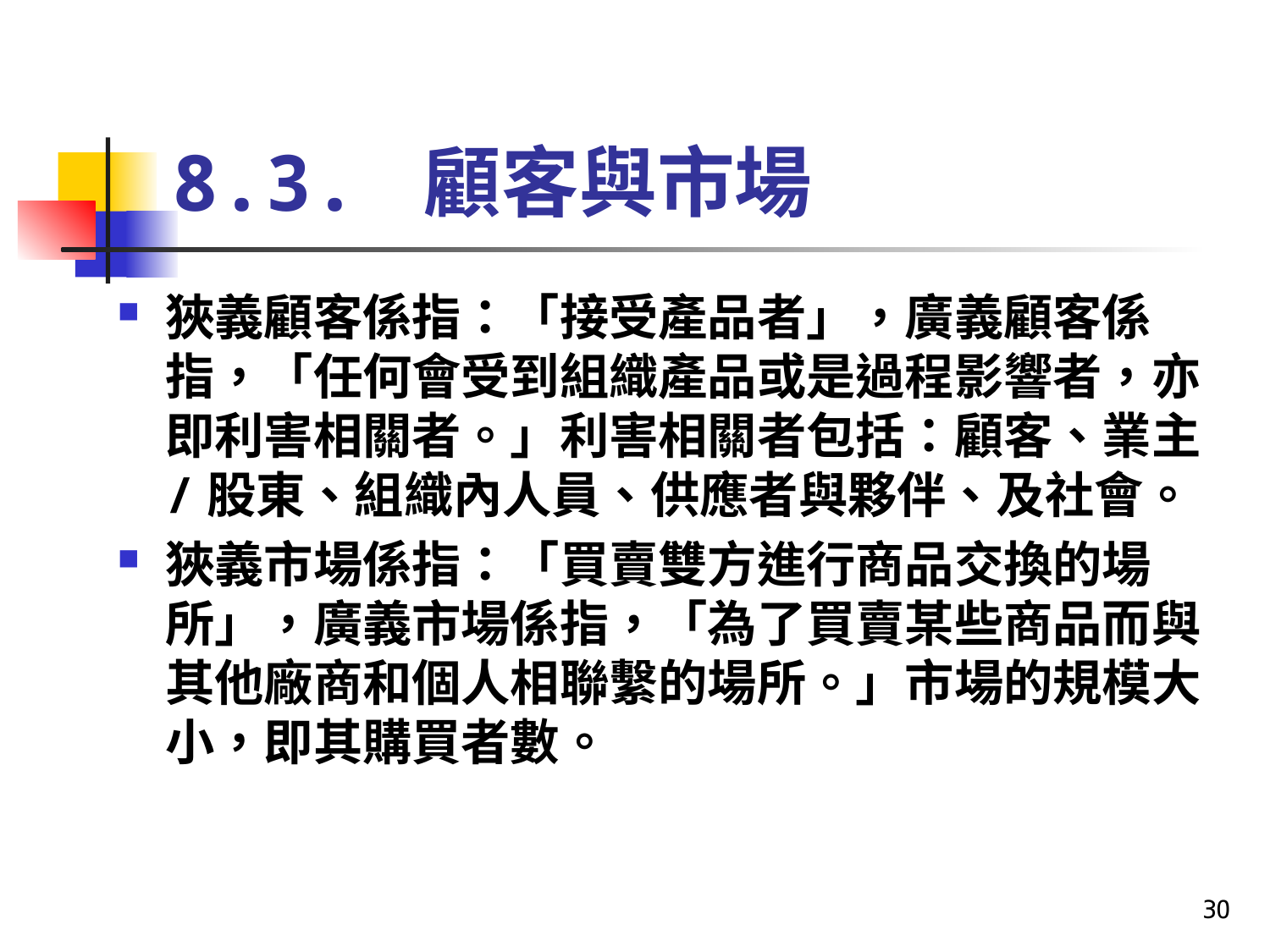

# 8.3. 顧客與市場
狹義顧客係指：「接受產品者」，廣義顧客係指，「任何會受到組織產品或是過程影響者，亦即利害相關者。」利害相關者包括：顧客、業主/股東、組織內人員、供應者與夥伴、及社會。
狹義市場係指：「買賣雙方進行商品交換的場所」，廣義市場係指，「為了買賣某些商品而與其他廠商和個人相聯繫的場所。」市場的規模大小，即其購買者數。

30